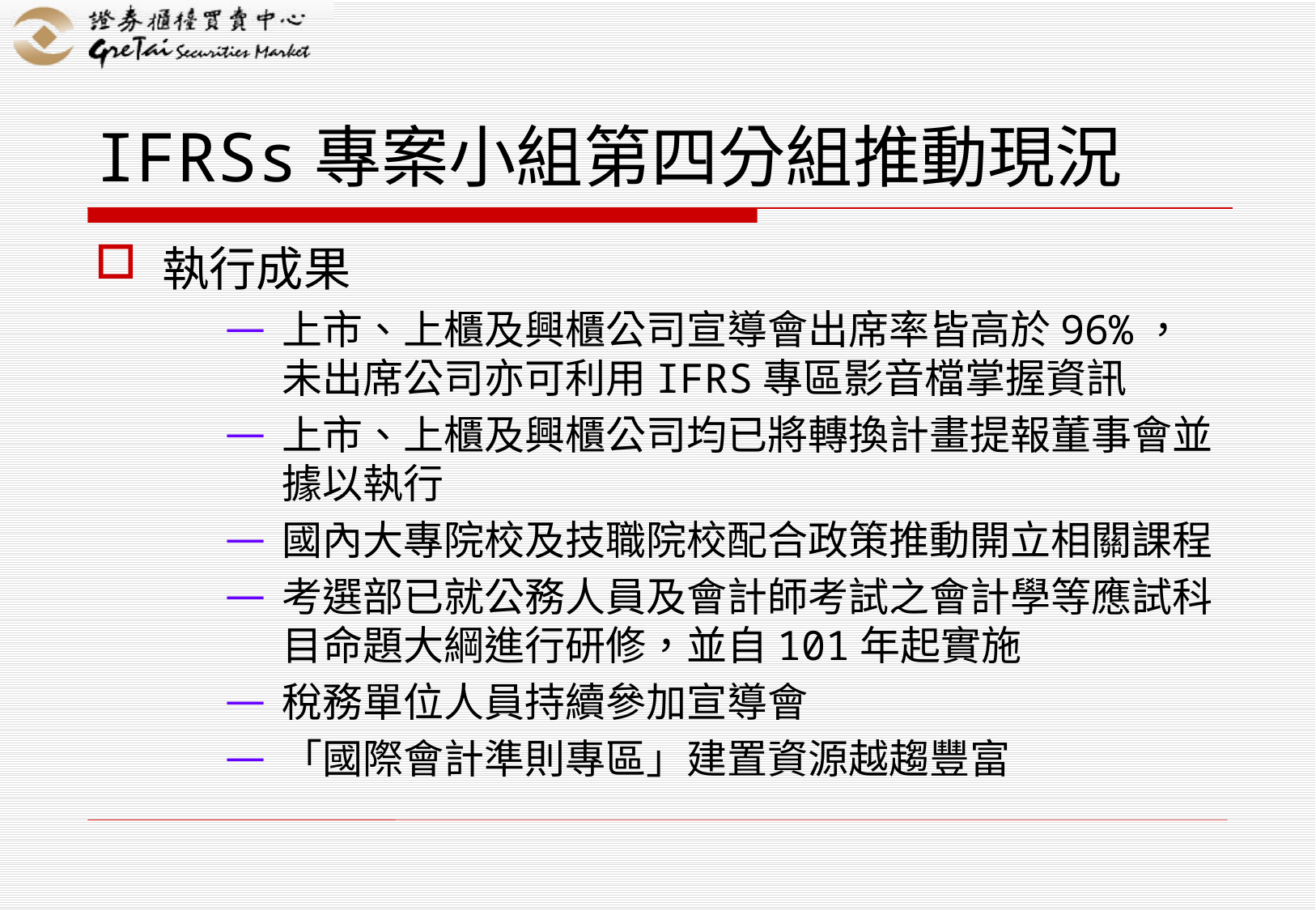

# IFRSs專案小組第四分組推動現況
執行成果
上市、上櫃及興櫃公司宣導會出席率皆高於96%，未出席公司亦可利用IFRS專區影音檔掌握資訊
上市、上櫃及興櫃公司均已將轉換計畫提報董事會並據以執行
國內大專院校及技職院校配合政策推動開立相關課程
考選部已就公務人員及會計師考試之會計學等應試科目命題大綱進行研修，並自101年起實施
稅務單位人員持續參加宣導會
「國際會計準則專區」建置資源越趨豐富